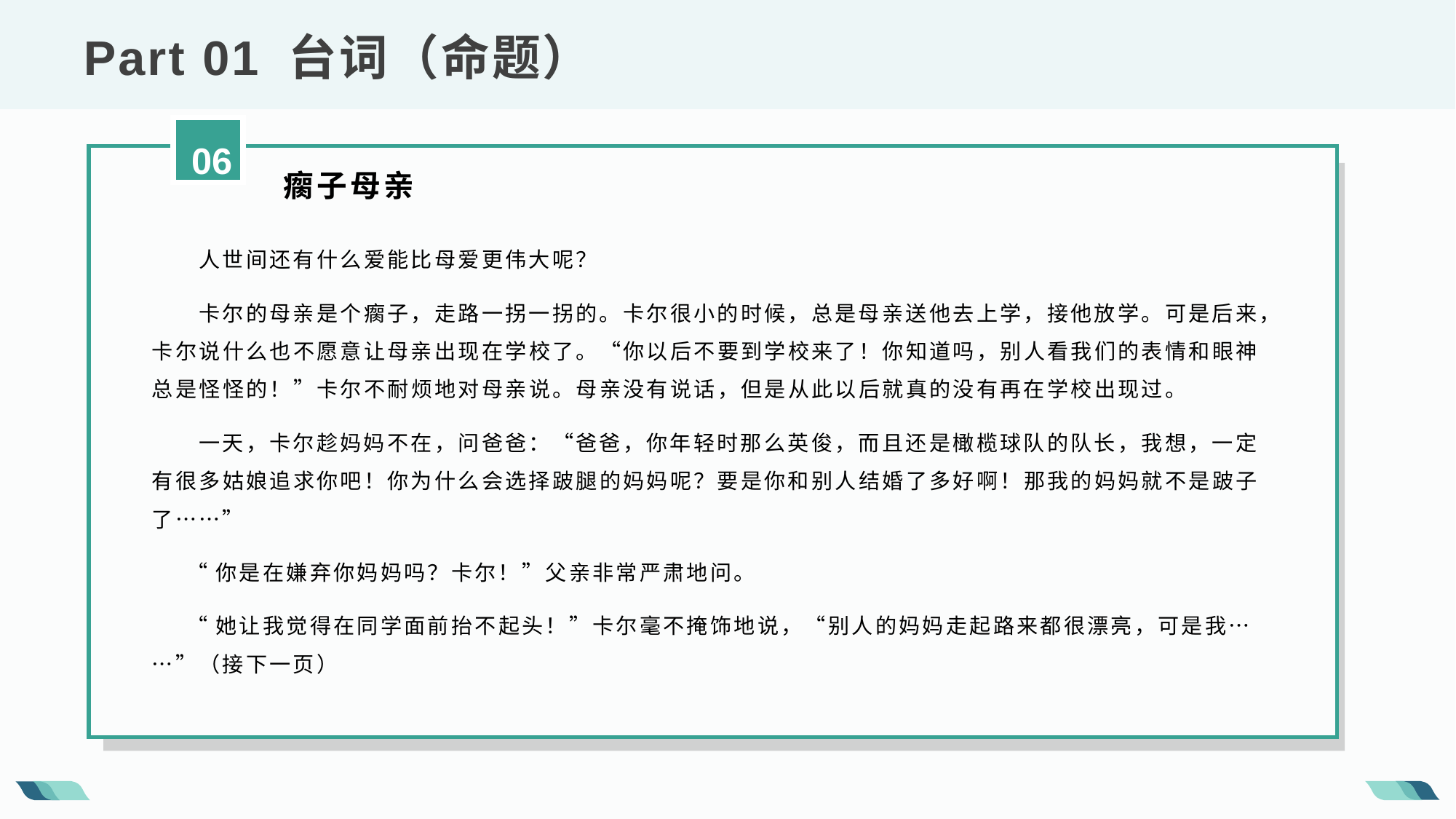

Part 01 台词（命题）

06
  瘸子母亲

      人世间还有什么爱能比母爱更伟大呢？
      卡尔的母亲是个瘸子，走路一拐一拐的。卡尔很小的时候，总是母亲送他去上学，接他放学。可是后来，卡尔说什么也不愿意让母亲出现在学校了。“你以后不要到学校来了！你知道吗，别人看我们的表情和眼神总是怪怪的！”卡尔不耐烦地对母亲说。母亲没有说话，但是从此以后就真的没有再在学校出现过。
      一天，卡尔趁妈妈不在，问爸爸：“爸爸，你年轻时那么英俊，而且还是橄榄球队的队长，我想，一定有很多姑娘追求你吧！你为什么会选择跛腿的妈妈呢？要是你和别人结婚了多好啊！那我的妈妈就不是跛子了……”
     “你是在嫌弃你妈妈吗？卡尔！”父亲非常严肃地问。
     “她让我觉得在同学面前抬不起头！”卡尔毫不掩饰地说，“别人的妈妈走起路来都很漂亮，可是我……”（接下一页）